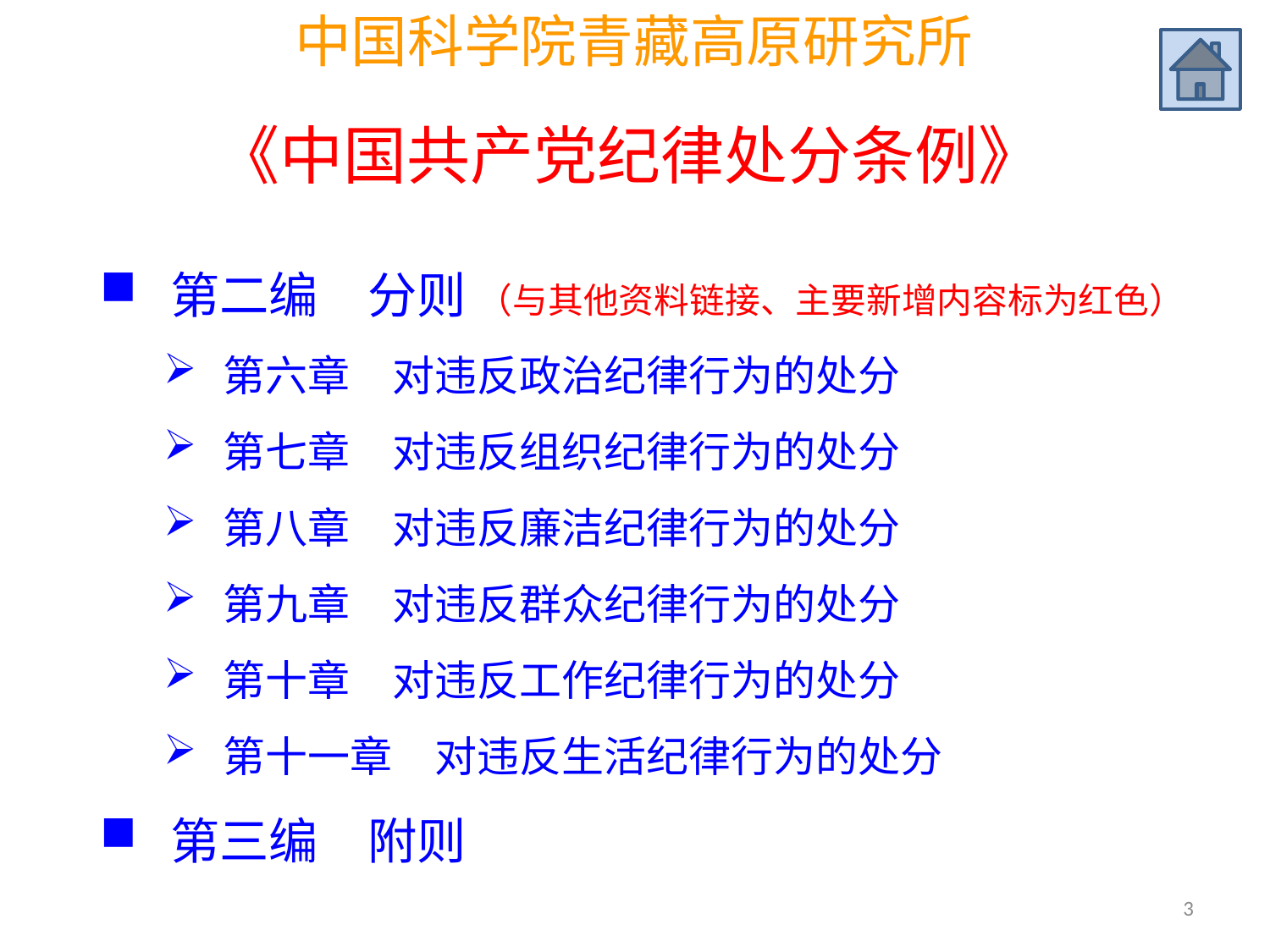

# 《中国共产党纪律处分条例》
 第二编　分则 （与其他资料链接、主要新增内容标为红色）
 第六章　对违反政治纪律行为的处分
 第七章　对违反组织纪律行为的处分
 第八章　对违反廉洁纪律行为的处分
 第九章　对违反群众纪律行为的处分
 第十章　对违反工作纪律行为的处分
 第十一章　对违反生活纪律行为的处分
 第三编　附则

3